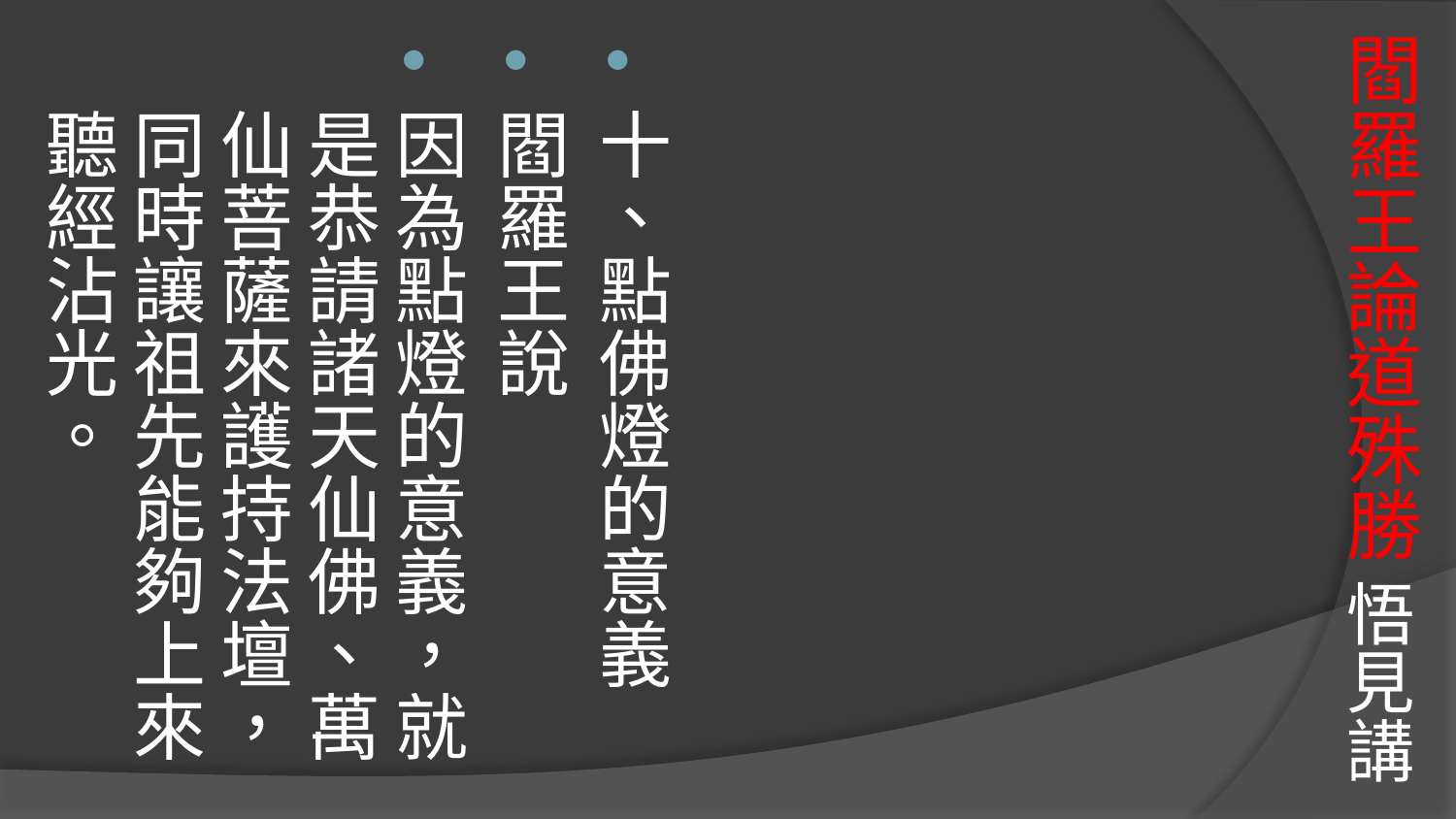

# 閻羅王論道殊勝 悟見講
十、點佛燈的意義
閻羅王說
因為點燈的意義，就是恭請諸天仙佛、萬仙菩薩來護持法壇，同時讓祖先能夠上來聽經沾光。